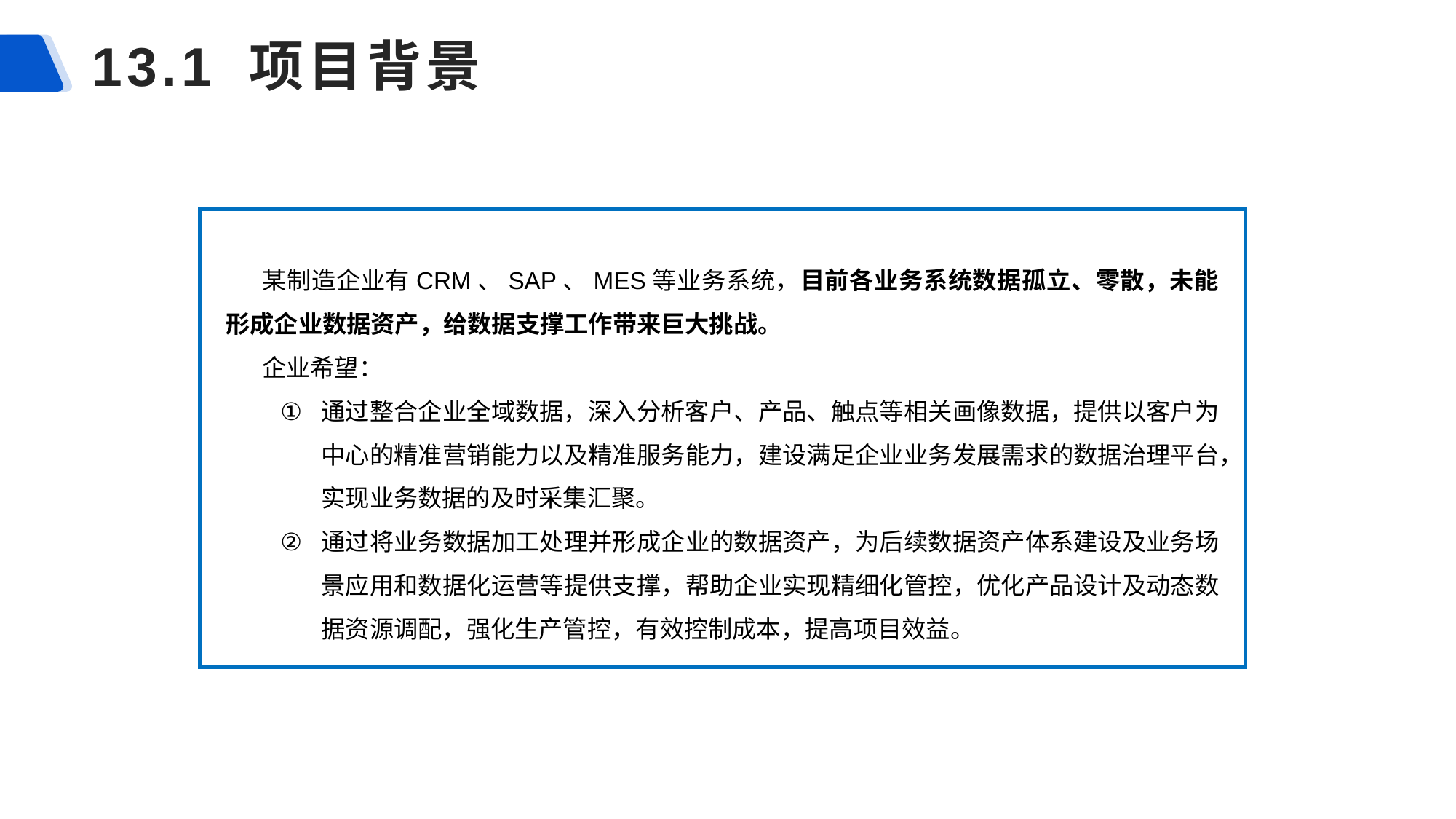

# 13.1 项目背景

某制造企业有CRM、SAP、MES等业务系统，目前各业务系统数据孤立、零散，未能形成企业数据资产，给数据支撑工作带来巨大挑战。
企业希望：
通过整合企业全域数据，深入分析客户、产品、触点等相关画像数据，提供以客户为中心的精准营销能力以及精准服务能力，建设满足企业业务发展需求的数据治理平台，实现业务数据的及时采集汇聚。
通过将业务数据加工处理并形成企业的数据资产，为后续数据资产体系建设及业务场景应用和数据化运营等提供支撑，帮助企业实现精细化管控，优化产品设计及动态数据资源调配，强化生产管控，有效控制成本，提高项目效益。